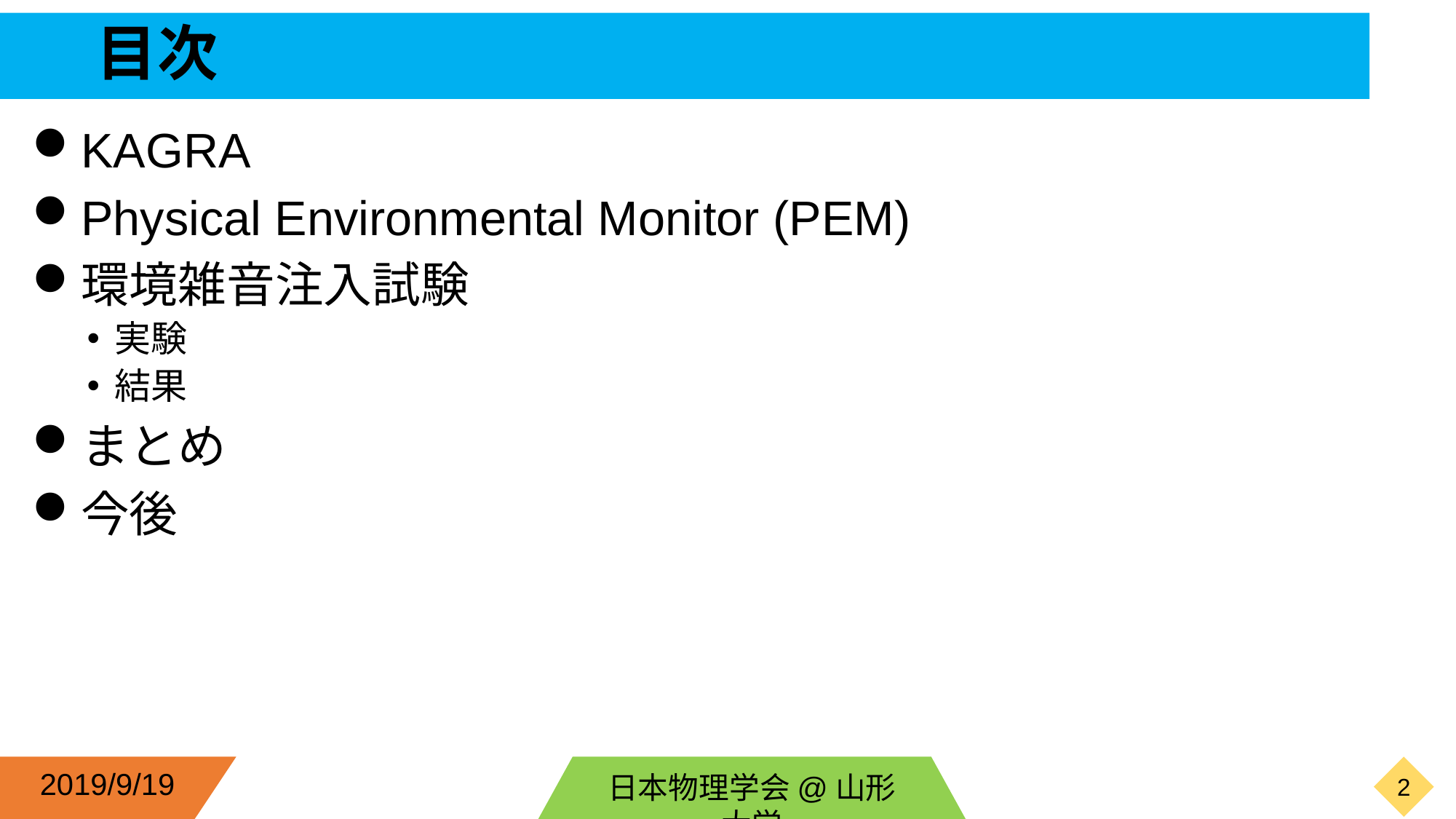

# 目次
KAGRA
Physical Environmental Monitor (PEM)
環境雑音注入試験
実験
結果
まとめ
今後
2019/9/19
日本物理学会@山形大学
2